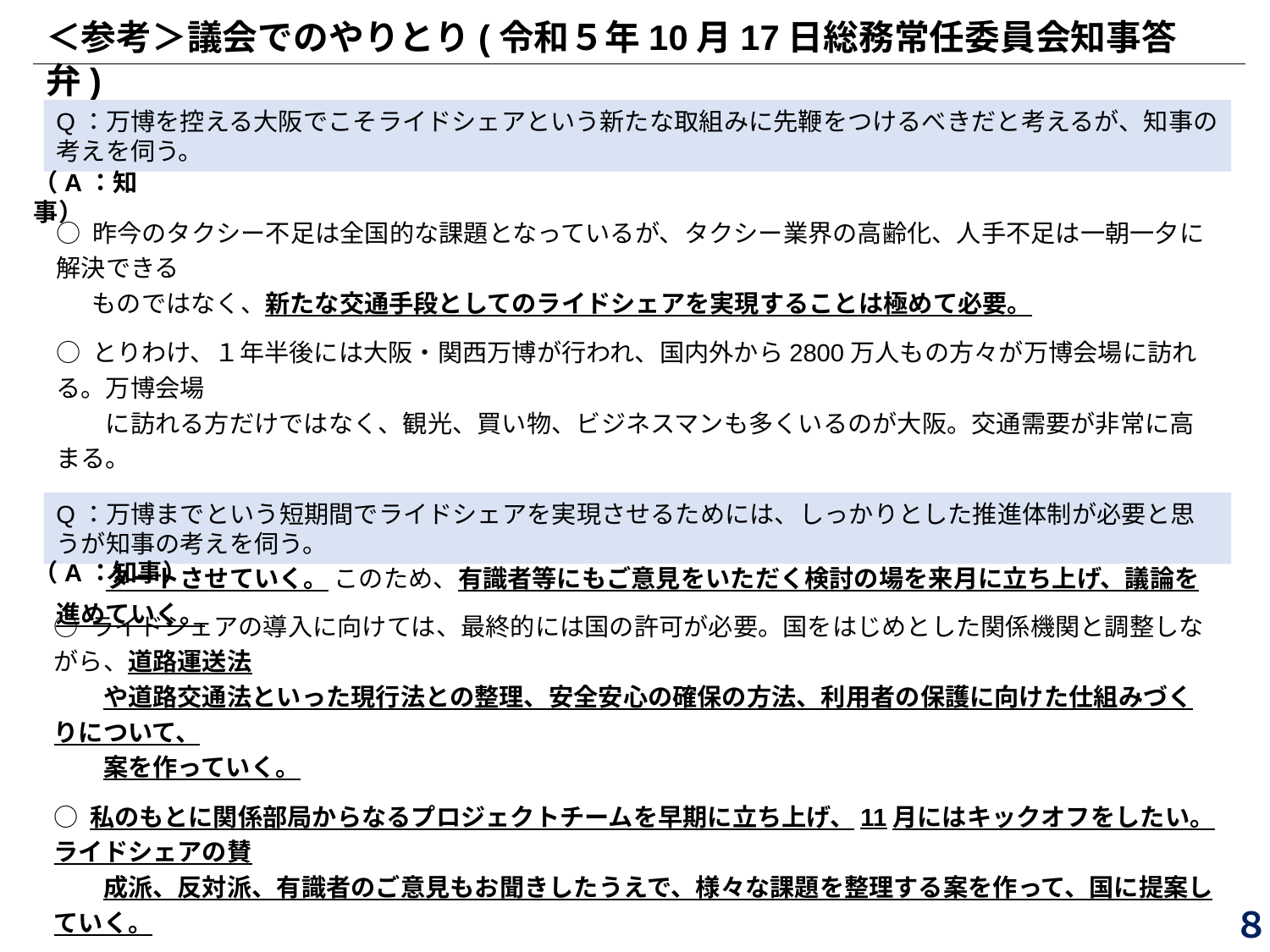

＜参考＞議会でのやりとり(令和５年10月17日総務常任委員会知事答弁)
Q：万博を控える大阪でこそライドシェアという新たな取組みに先鞭をつけるべきだと考えるが、知事の考えを伺う。
（A：知事）
○ 昨今のタクシー不足は全国的な課題となっているが、タクシー業界の高齢化、人手不足は一朝一夕に解決できる
　  ものではなく、新たな交通手段としてのライドシェアを実現することは極めて必要。

○ とりわけ、１年半後には大阪・関西万博が行われ、国内外から2800万人もの方々が万博会場に訪れる。万博会場
　　に訪れる方だけではなく、観光、買い物、ビジネスマンも多くいるのが大阪。交通需要が非常に高まる。

○ 万博に限定して、その前の半年も入れて一年、万博の期間に限定したライドシェアを実現すべき。その取組みをス
　　タートさせていく。 このため、有識者等にもご意見をいただく検討の場を来月に立ち上げ、議論を進めていく。
Q：万博までという短期間でライドシェアを実現させるためには、しっかりとした推進体制が必要と思うが知事の考えを伺う。
（A：知事）
○ ライドシェアの導入に向けては、最終的には国の許可が必要。国をはじめとした関係機関と調整しながら、道路運送法
　　や道路交通法といった現行法との整理、安全安心の確保の方法、利用者の保護に向けた仕組みづくりについて、
　　案を作っていく。

○ 私のもとに関係部局からなるプロジェクトチームを早期に立ち上げ、11月にはキックオフをしたい。ライドシェアの賛
　　成派、反対派、有識者のご意見もお聞きしたうえで、様々な課題を整理する案を作って、国に提案していく。

○ 万博期間中といっても準備等が必要になるので、万博の半年前くらいから万博期間中までの１年間、タクシーに加
　　えて、新たな移動手段としてのライドシェアを実現させたい。万博期間中に行うものはステップ１として、改善すべき
　　点があれば改善して、ステップ２として恒常的な制度を国全体でやっていけば良い。

 ８